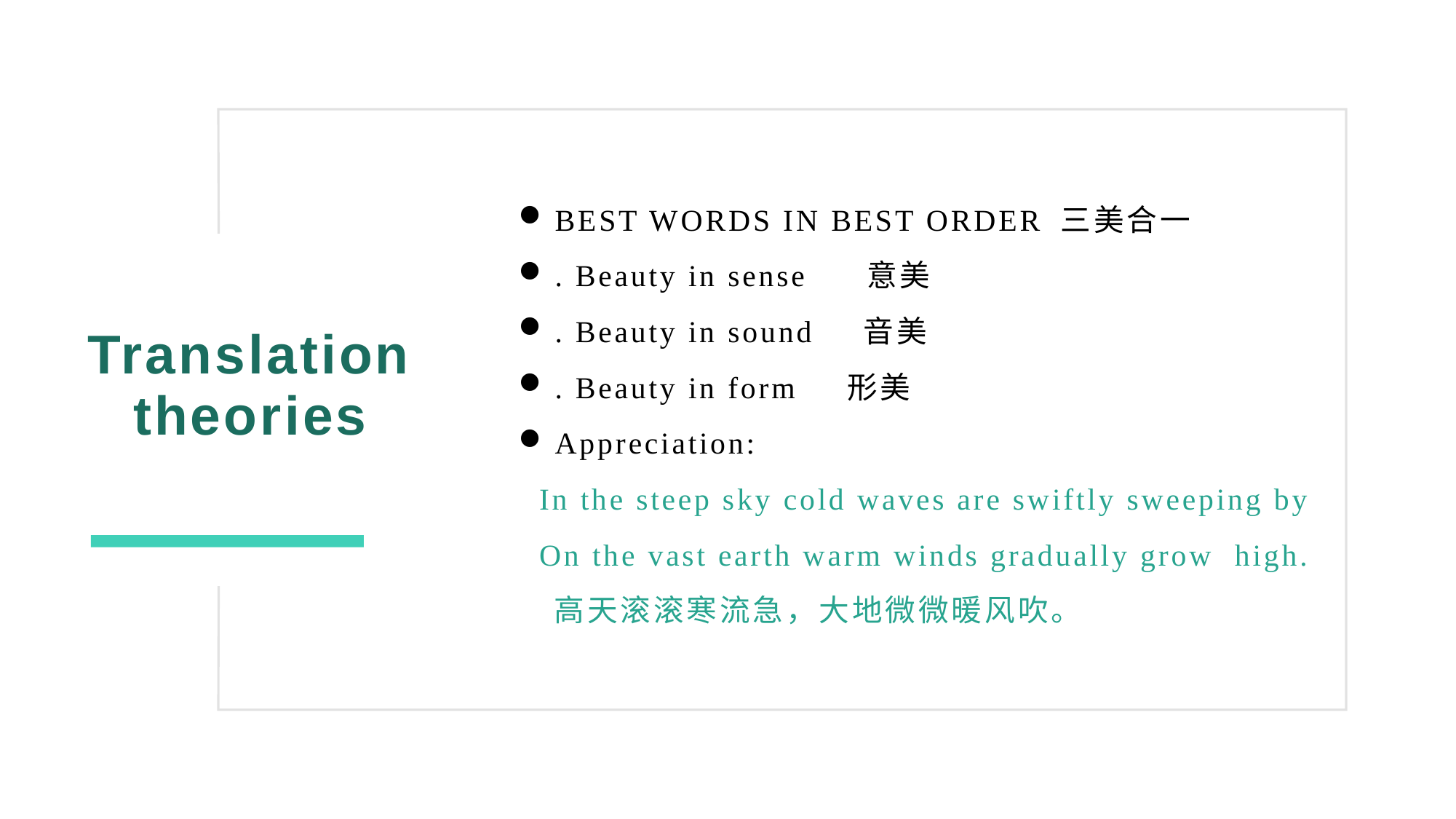

BEST WORDS IN BEST ORDER 三美合一
. Beauty in sense     意美
. Beauty in sound    音美
. Beauty in form    形美
Appreciation:
  In the steep sky cold waves are swiftly sweeping by
  On the vast earth warm winds gradually grow  high.
   高天滚滚寒流急，大地微微暖风吹。
Translation theories